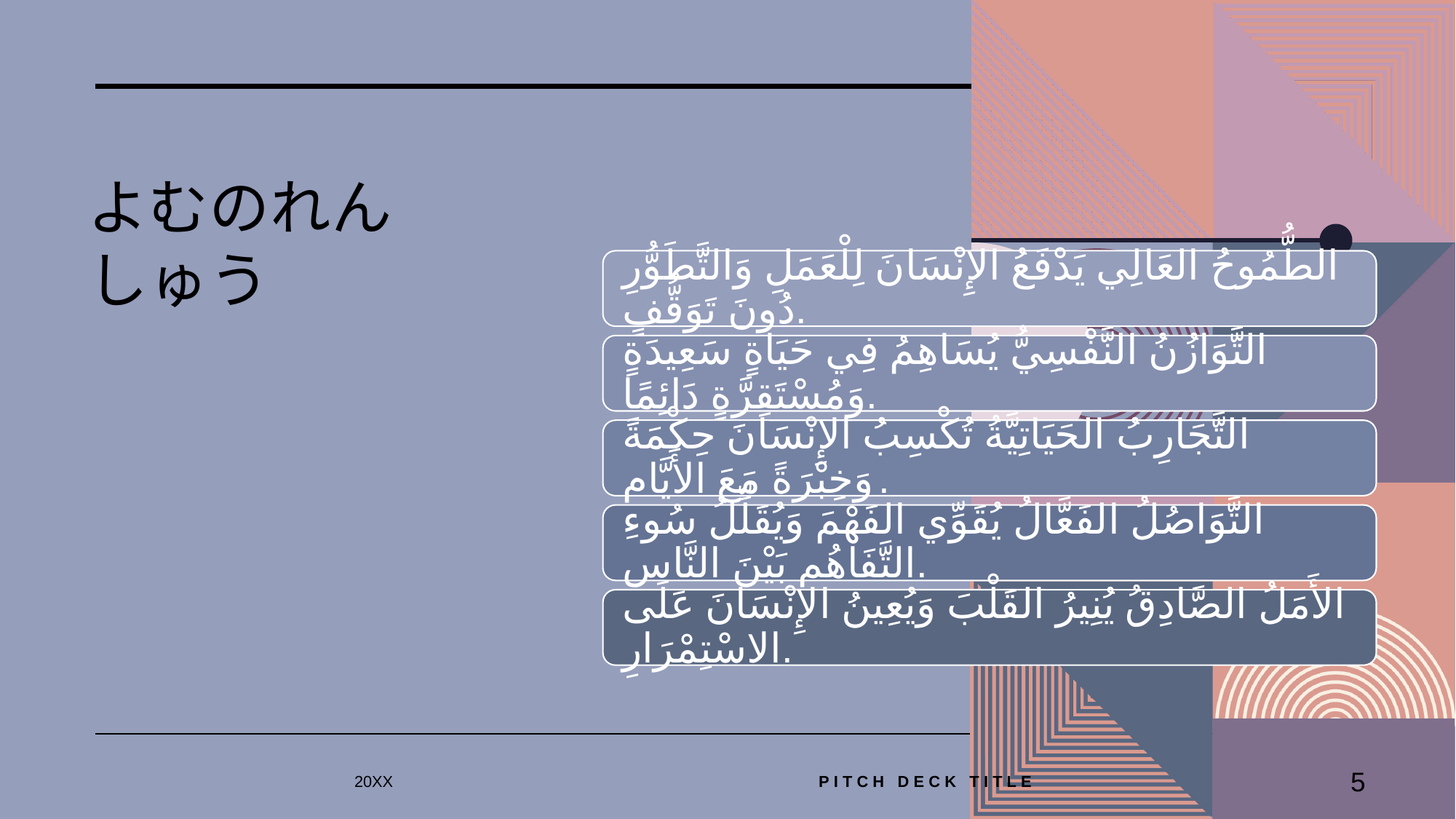

# よむのれんしゅう
الطُّمُوحُ العَالِي يَدْفَعُ الإِنْسَانَ لِلْعَمَلِ وَالتَّطَوُّرِ دُونَ تَوَقُّفٍ.
التَّوَازُنُ النَّفْسِيُّ يُسَاهِمُ فِي حَيَاةٍ سَعِيدَةٍ وَمُسْتَقِرَّةٍ دَائِمًا.
التَّجَارِبُ الحَيَاتِيَّةُ تُكْسِبُ الإِنْسَانَ حِكْمَةً وَخِبْرَةً مَعَ الأَيَّامِ.
التَّوَاصُلُ الفَعَّالُ يُقَوِّي الفَهْمَ وَيُقَلِّلُ سُوءِ التَّفَاهُمِ بَيْنَ النَّاسِ.
الأَمَلُ الصَّادِقُ يُنِيرُ القَلْبَ وَيُعِينُ الإِنْسَانَ عَلَى الاسْتِمْرَارِ.
20XX
Pitch deck title
5